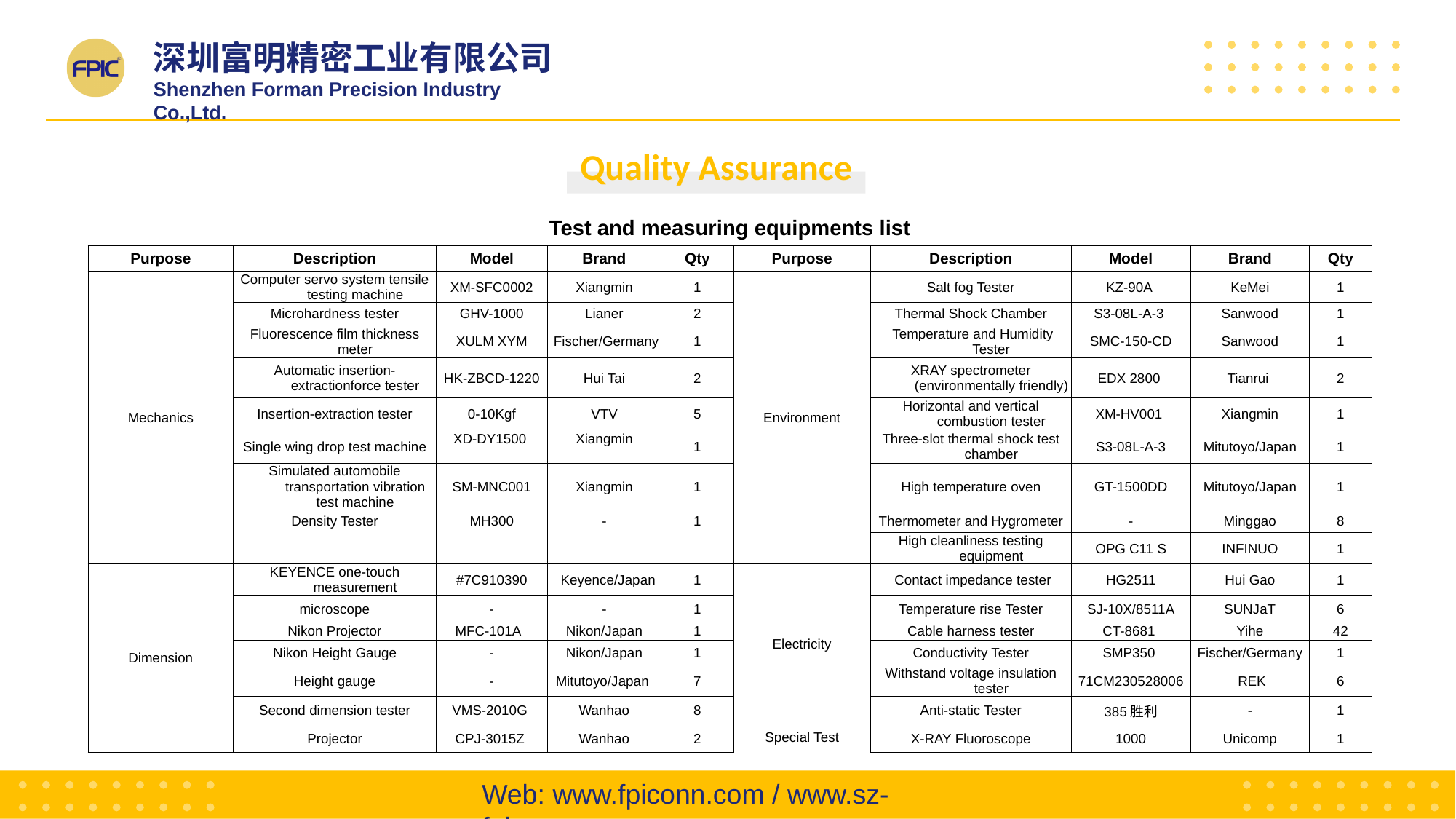

Quality Assurance

| Test and measuring equipments list |  |  |  |  |  |  |  |  |  |
| --- | --- | --- | --- | --- | --- | --- | --- | --- | --- |
| Purpose | Description | Model | Brand | Qty | Purpose | Description | Model | Brand | Qty |
| Mechanics | Computer servo system tensile testing machine | XM-SFC0002 | Xiangmin | 1 | Environment | Salt fog Tester | KZ-90A | KeMei | 1 |
|  | Microhardness tester | GHV-1000 | Lianer | 2 |  | Thermal Shock Chamber | S3-08L-A-3 | Sanwood | 1 |
|  | Fluorescence film thickness meter | XULM XYM | Fischer/Germany | 1 |  | Temperature and Humidity Tester | SMC-150-CD | Sanwood | 1 |
|  | Automatic insertion-extractionforce tester | HK-ZBCD-1220 | Hui Tai | 2 |  | XRAY spectrometer (environmentally friendly) | EDX 2800 | Tianrui | 2 |
|  | Insertion-extraction tester | 0-10Kgf | VTV | 5 |  | Horizontal and vertical combustion tester | XM-HV001 | Xiangmin | 1 |
|  | Single wing drop test machine |  |  |  |  |  |  |  |  |
|  |  | XD-DY1500 |  |  |  |  |  |  |  |
|  |  |  | Xiangmin |  |  |  |  |  |  |
|  |  |  |  | 1 |  |  |  |  |  |
|  |  |  |  |  |  | Three-slot thermal shock test chamber | S3-08L-A-3 | Mitutoyo/Japan | 1 |
|  | Simulated automobile transportation vibration test machine | SM-MNC001 | Xiangmin | 1 |  | High temperature oven | GT-1500DD | Mitutoyo/Japan | 1 |
|  | Density Tester | MH300 | - | 1 |  | Thermometer and Hygrometer | - | Minggao | 8 |
|  |  |  |  |  |  |  |  |  |  |
|  |  |  |  |  |  | High cleanliness testing equipment | OPG C11 S | INFINUO | 1 |
| Dimension | KEYENCE one-touch measurement | #7C910390 | Keyence/Japan | 1 | Electricity | Contact impedance tester | HG2511 | Hui Gao | 1 |
|  | microscope | - | - | 1 |  | Temperature rise Tester | SJ-10X/8511A | SUNJaT | 6 |
|  | Nikon Projector | MFC-101A | Nikon/Japan | 1 |  | Cable harness tester | CT-8681 | Yihe | 42 |
|  | Nikon Height Gauge | - | Nikon/Japan | 1 |  | Conductivity Tester | SMP350 | Fischer/Germany | 1 |
|  | Height gauge | - | Mitutoyo/Japan | 7 |  | Withstand voltage insulation tester | 71CM230528006 | REK | 6 |
|  | Second dimension tester | VMS-2010G | Wanhao | 8 |  | Anti-static Tester | 385胜利 | - | 1 |
|  | Projector | CPJ-3015Z | Wanhao | 2 | Special Test | X-RAY Fluoroscope | 1000 | Unicomp | 1 |